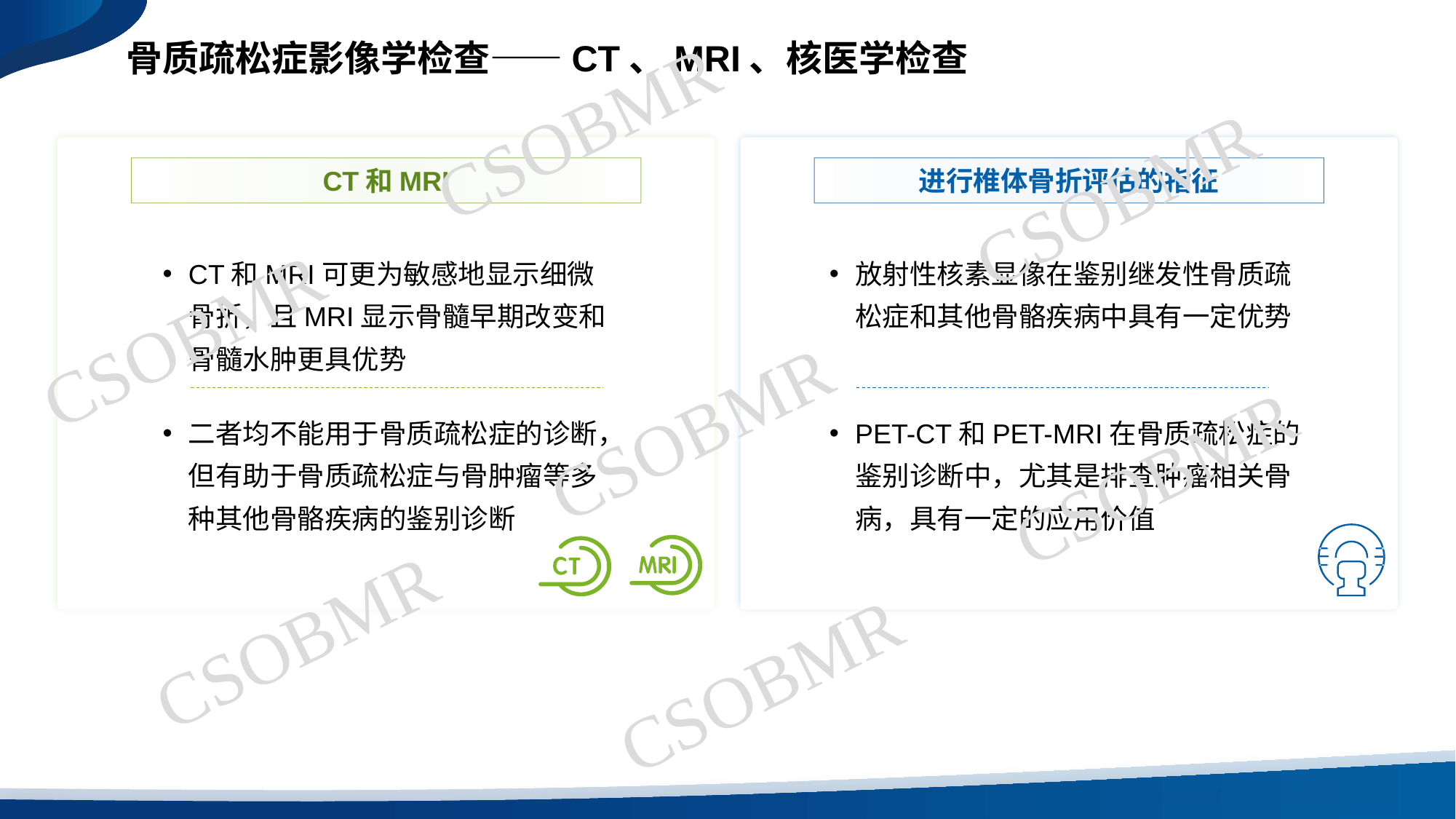

骨质疏松症影像学检查——CT、MRI、核医学检查
CSOBMR

CSOBMR

CT和MRI

进行椎体骨折评估的指征
CT和MRI可更为敏感地显示细微骨折，且MRI显示骨髓早期改变和骨髓水肿更具优势
放射性核素显像在鉴别继发性骨质疏松症和其他骨骼疾病中具有一定优势
CSOBMR
CSOBMR
二者均不能用于骨质疏松症的诊断，但有助于骨质疏松症与骨肿瘤等多种其他骨骼疾病的鉴别诊断
PET-CT和PET-MRI在骨质疏松症的鉴别诊断中，尤其是排查肿瘤相关骨病，具有一定的应用价值
CSOBMR

CSOBMR
CSOBMR